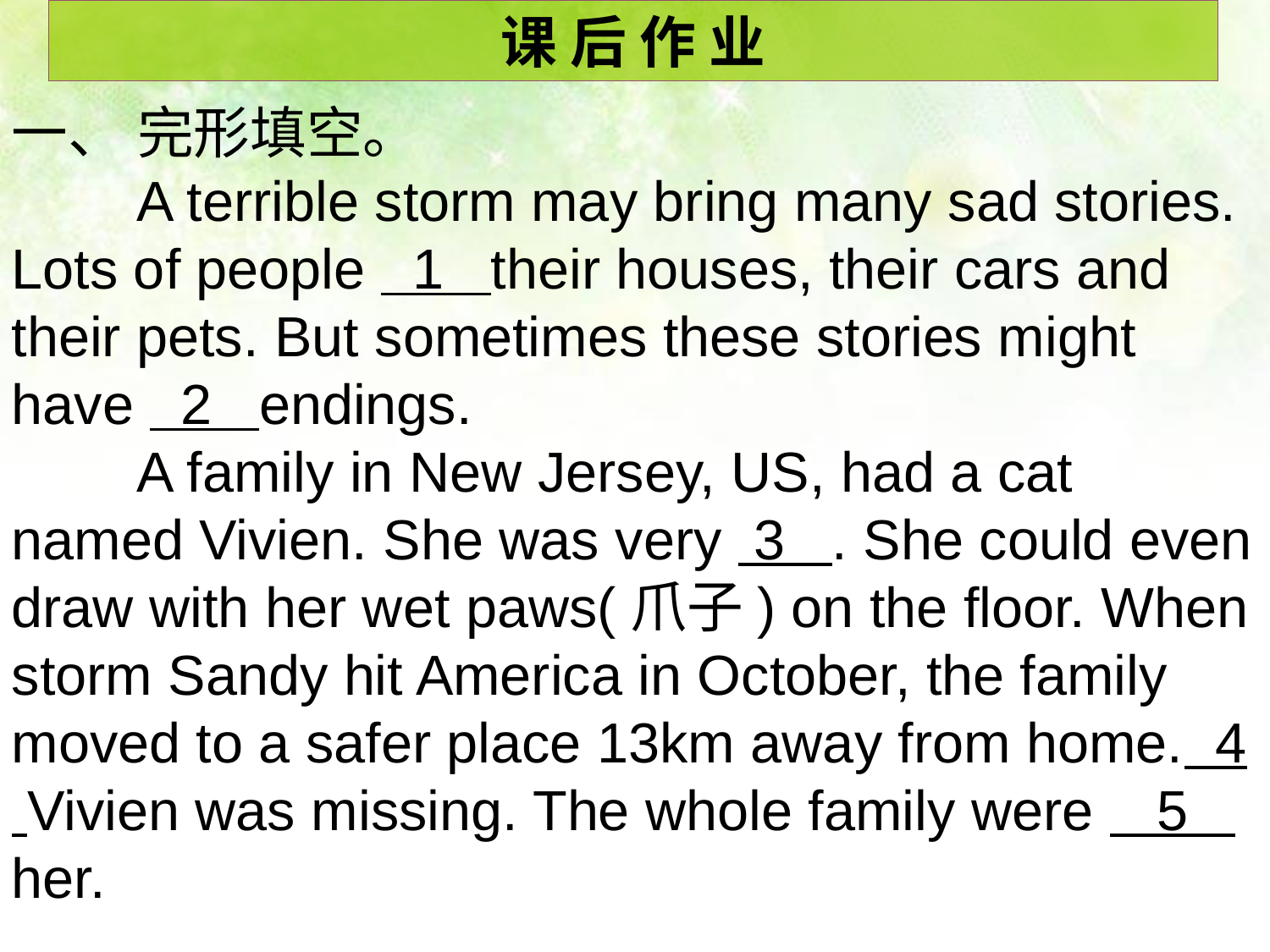

课 后 作 业
一、 完形填空。
        A terrible storm may bring many sad stories. Lots of people   1   their houses, their cars and their pets. But sometimes these stories might have   2   endings.
        A family in New Jersey, US, had a cat named Vivien. She was very  3   . She could even draw with her wet paws(爪子) on the floor. When storm Sandy hit America in October, the family moved to a safer place 13km away from home.  4  Vivien was missing. The whole family were    5    her.